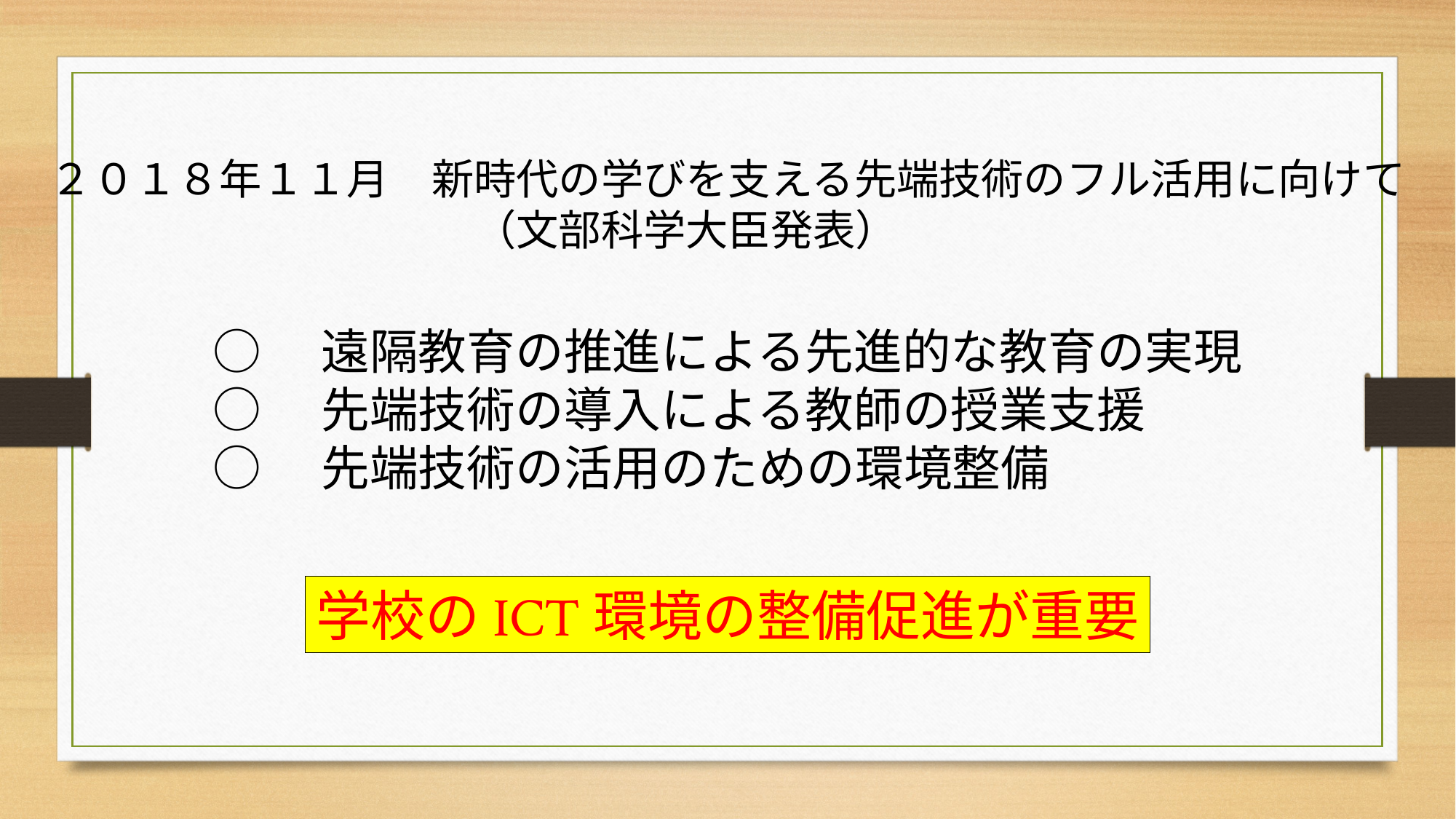

２０１８年１１月　新時代の学びを支える先端技術のフル活用に向けて
　　　　　　　　　　（文部科学大臣発表）
○　遠隔教育の推進による先進的な教育の実現
○　先端技術の導入による教師の授業支援
○　先端技術の活用のための環境整備
学校のICT環境の整備促進が重要